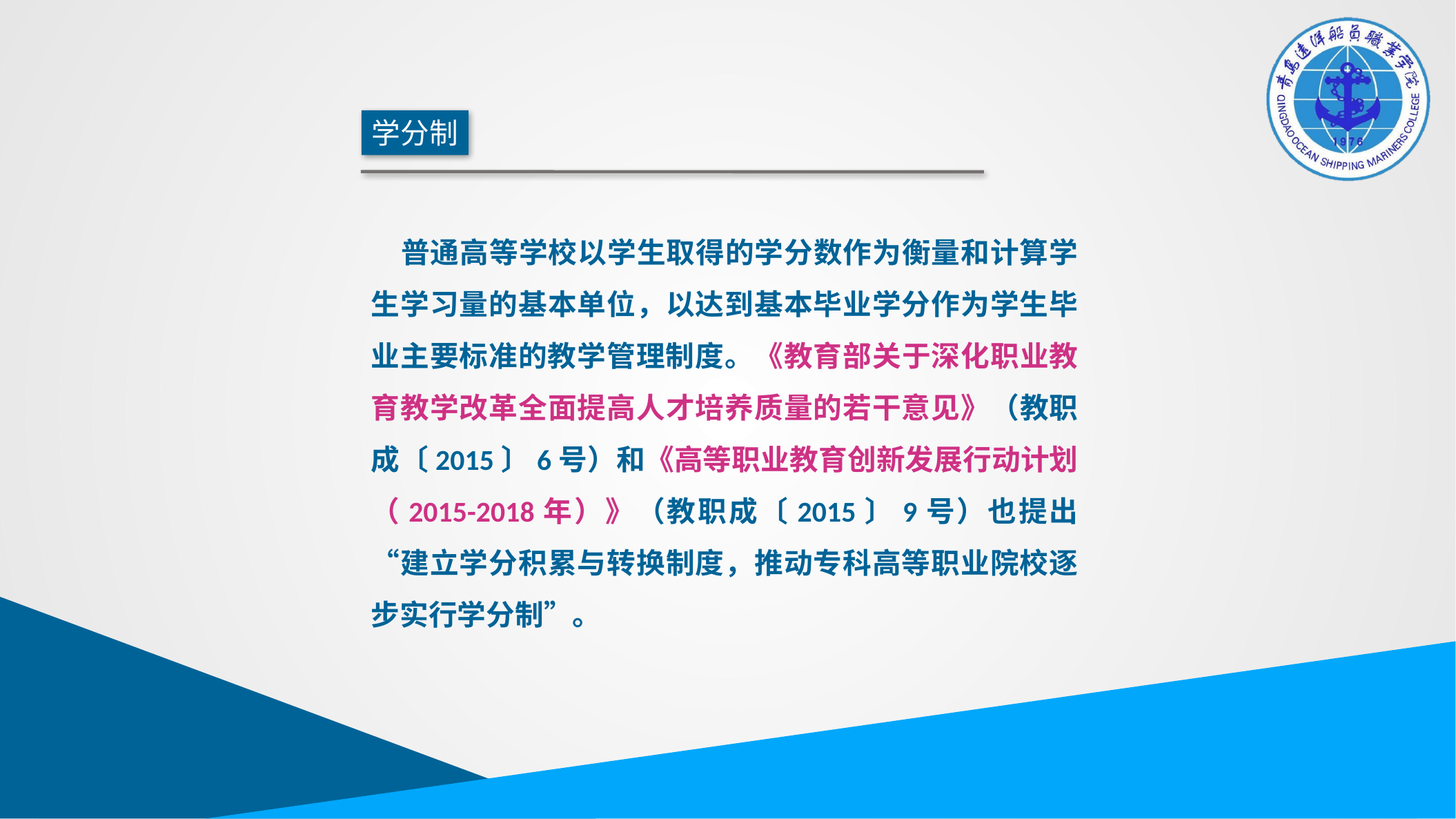

学分制

普通高等学校以学生取得的学分数作为衡量和计算学生学习量的基本单位，以达到基本毕业学分作为学生毕业主要标准的教学管理制度。《教育部关于深化职业教育教学改革全面提高人才培养质量的若干意见》（教职成〔2015〕6号）和《高等职业教育创新发展行动计划（2015-2018年）》（教职成〔2015〕9号）也提出“建立学分积累与转换制度，推动专科高等职业院校逐步实行学分制”。